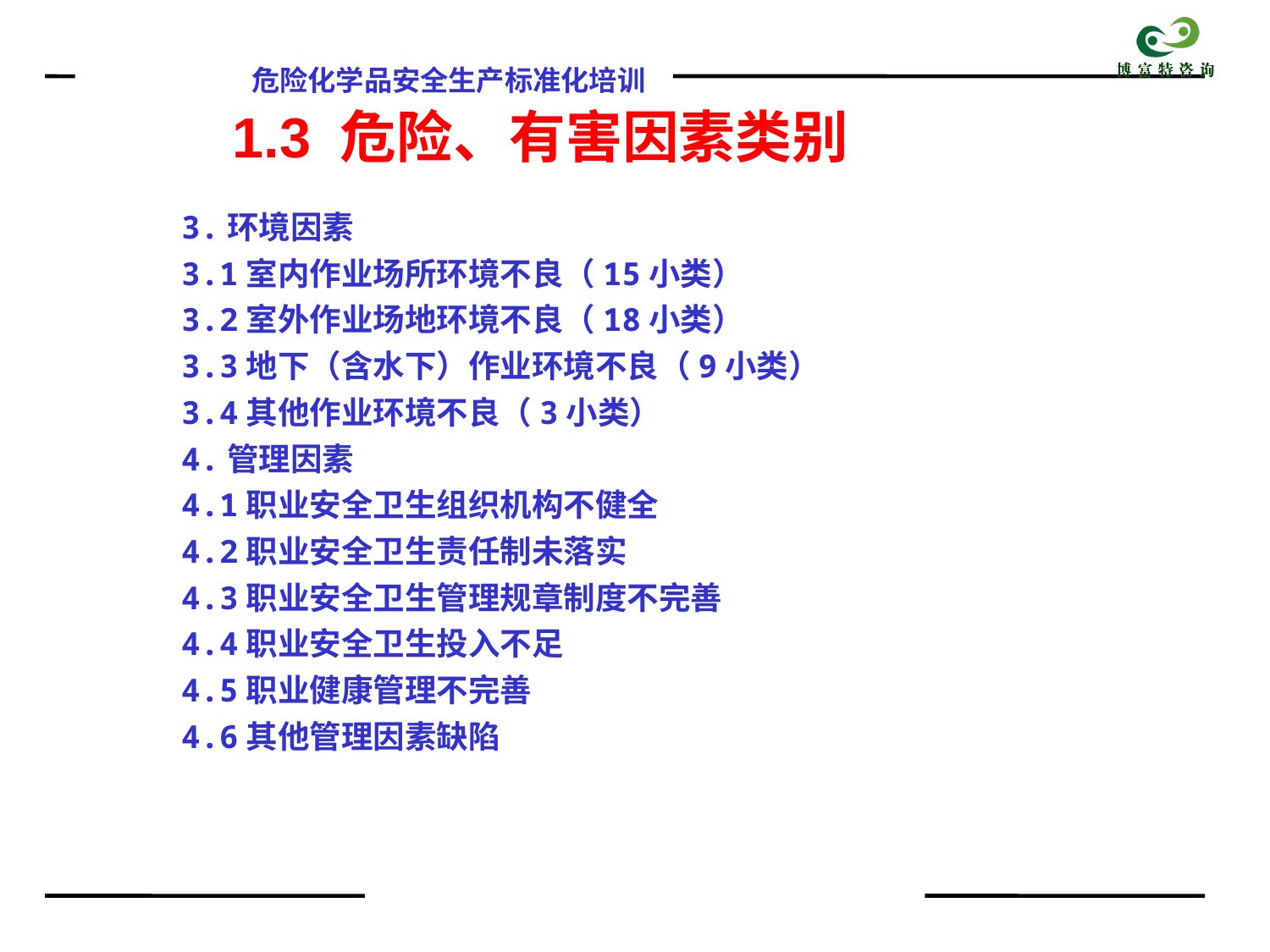

# 1.3 危险、有害因素类别
3.环境因素
3.1室内作业场所环境不良（15小类）
3.2室外作业场地环境不良（18小类）
3.3地下（含水下）作业环境不良（9小类）
3.4其他作业环境不良（3小类）
4.管理因素
4.1职业安全卫生组织机构不健全
4.2职业安全卫生责任制未落实
4.3职业安全卫生管理规章制度不完善
4.4职业安全卫生投入不足
4.5职业健康管理不完善
4.6其他管理因素缺陷